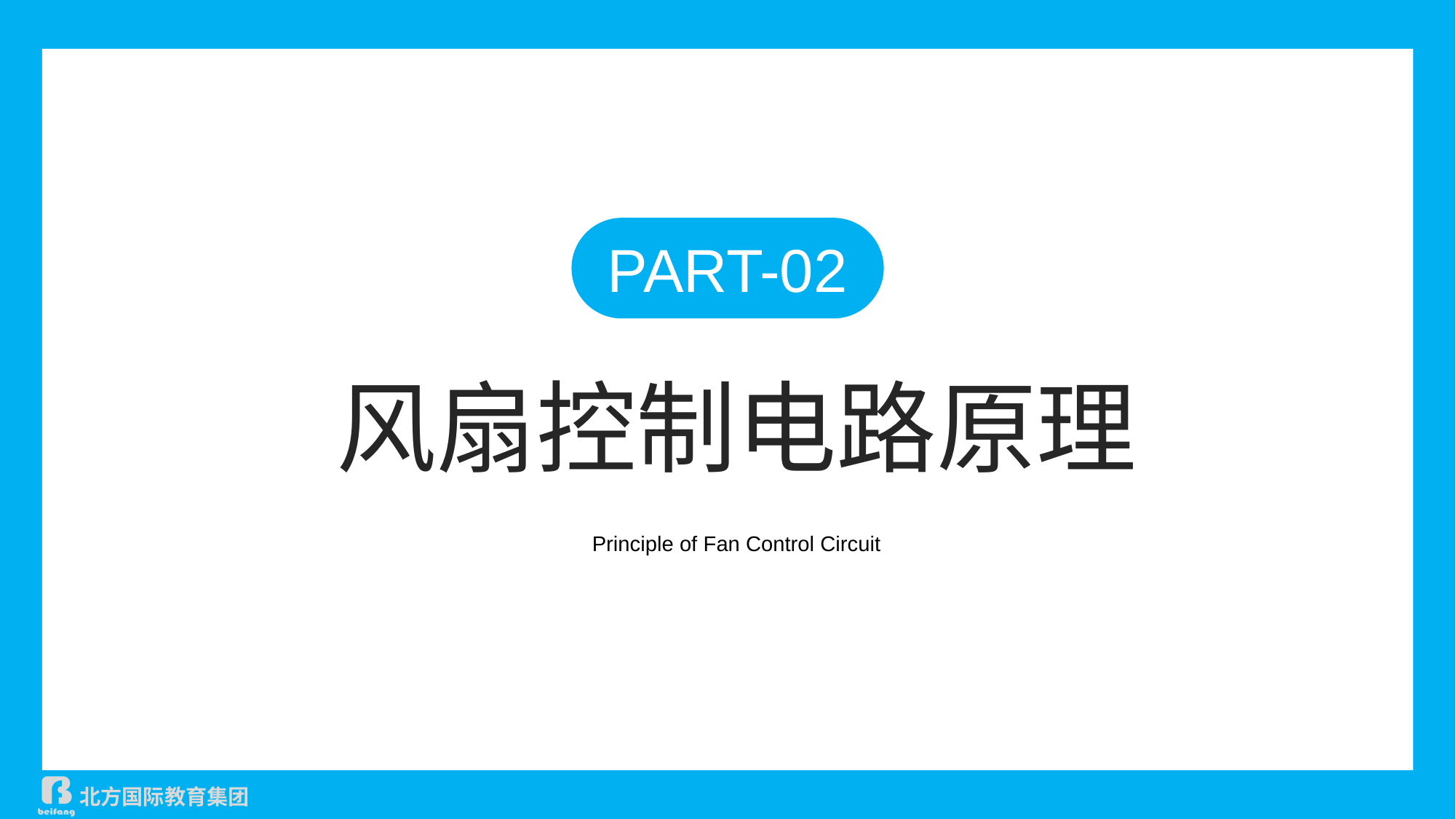

PART-02
风扇控制电路原理
Principle of Fan Control Circuit